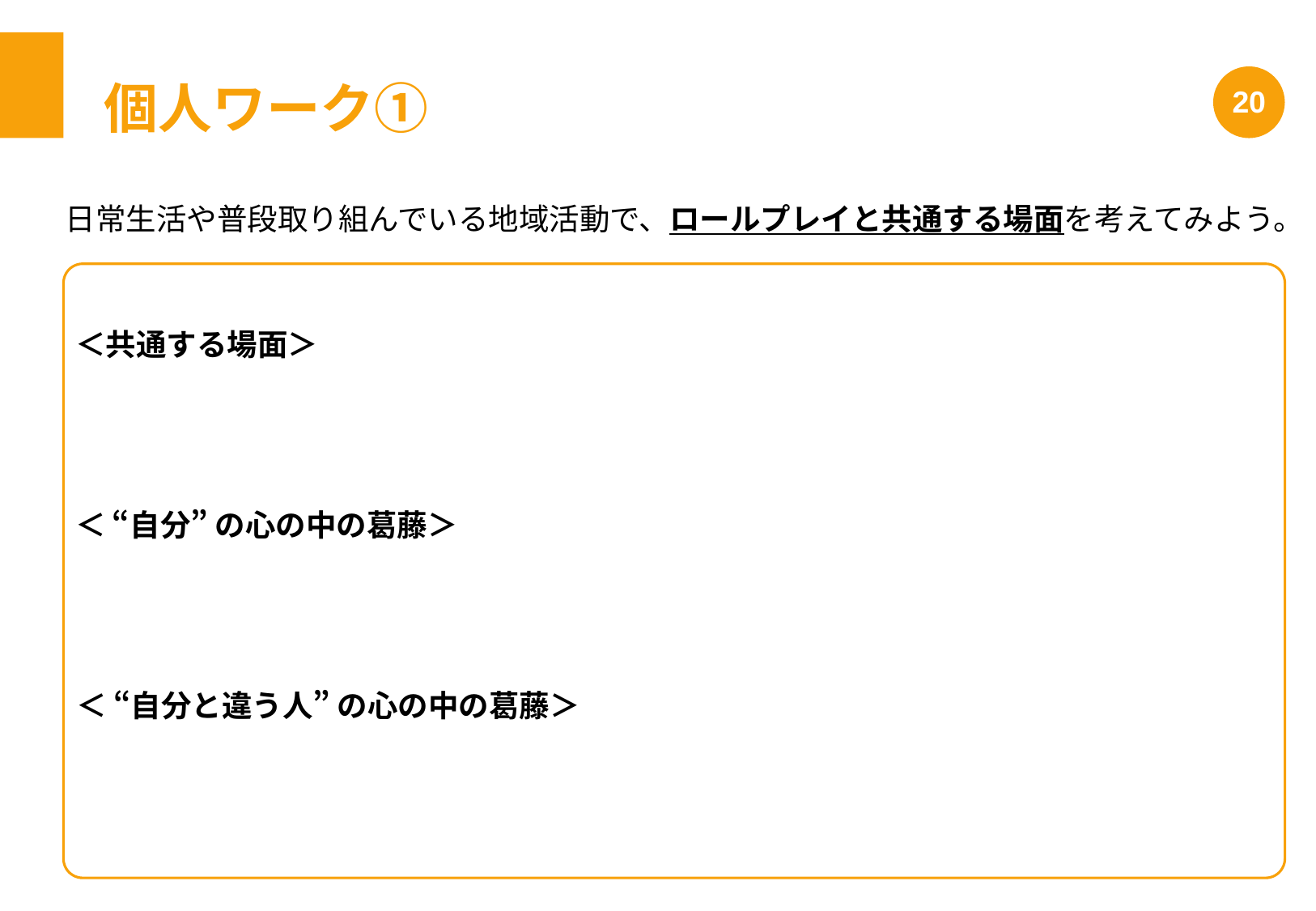

個人ワーク①
20
　日常生活や普段取り組んでいる地域活動で、ロールプレイと共通する場面を考えてみよう。

＜共通する場面＞
＜ “自分” の心の中の葛藤＞
＜ “自分と違う人” の心の中の葛藤＞